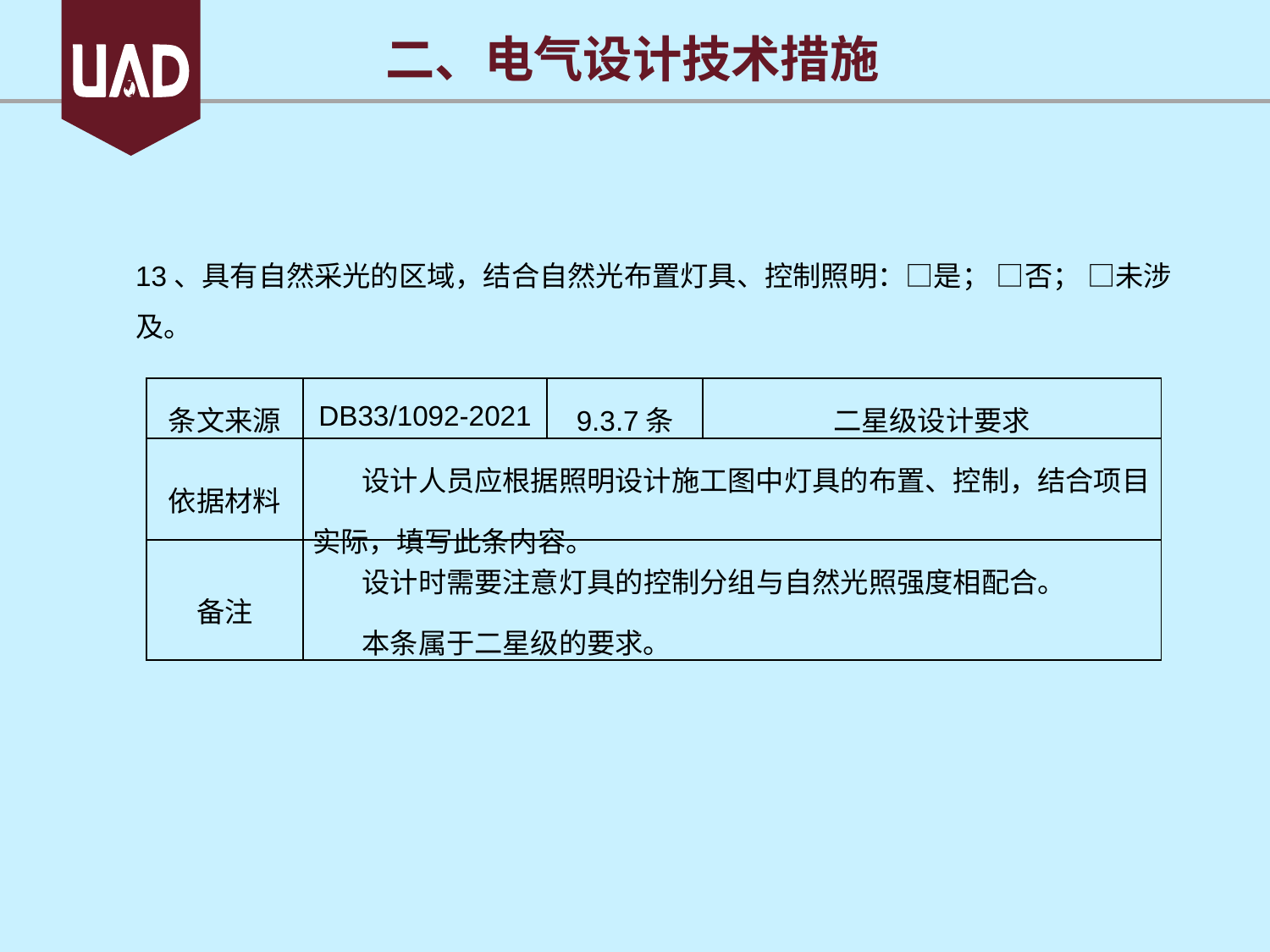

二、电气设计技术措施
13、具有自然采光的区域，结合自然光布置灯具、控制照明：□是； □否； □未涉及。
| 条文来源 | DB33/1092-2021 | 9.3.7条 | 二星级设计要求 |
| --- | --- | --- | --- |
| 依据材料 | 设计人员应根据照明设计施工图中灯具的布置、控制，结合项目实际，填写此条内容。 |  |  |
| 备注 | 设计时需要注意灯具的控制分组与自然光照强度相配合。 本条属于二星级的要求。 |  |  |